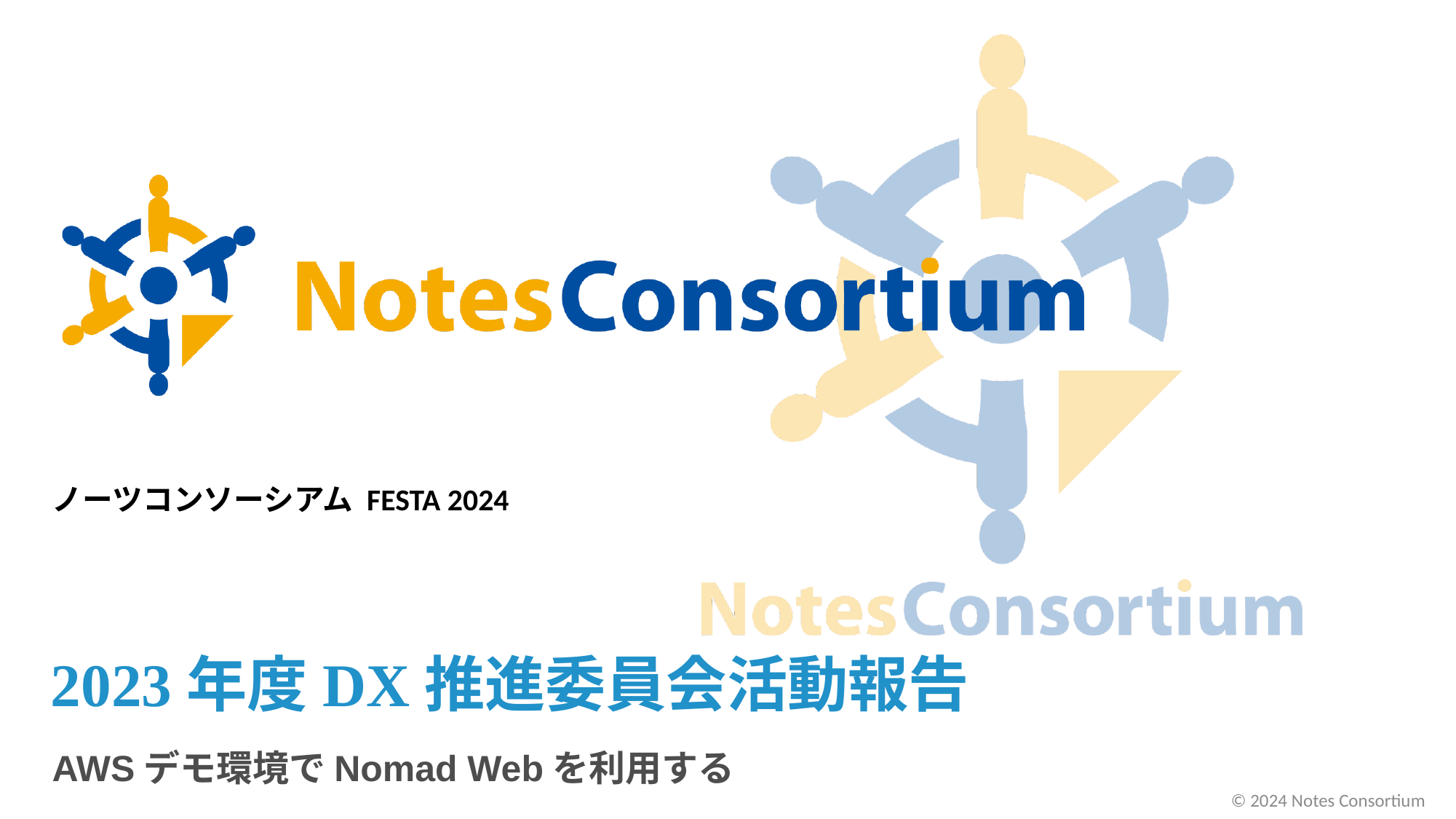

ノーツコンソーシアム FESTA 2024

# 2023年度DX推進委員会活動報告
AWSデモ環境でNomad Webを利用する
© 2024 Notes Consortium